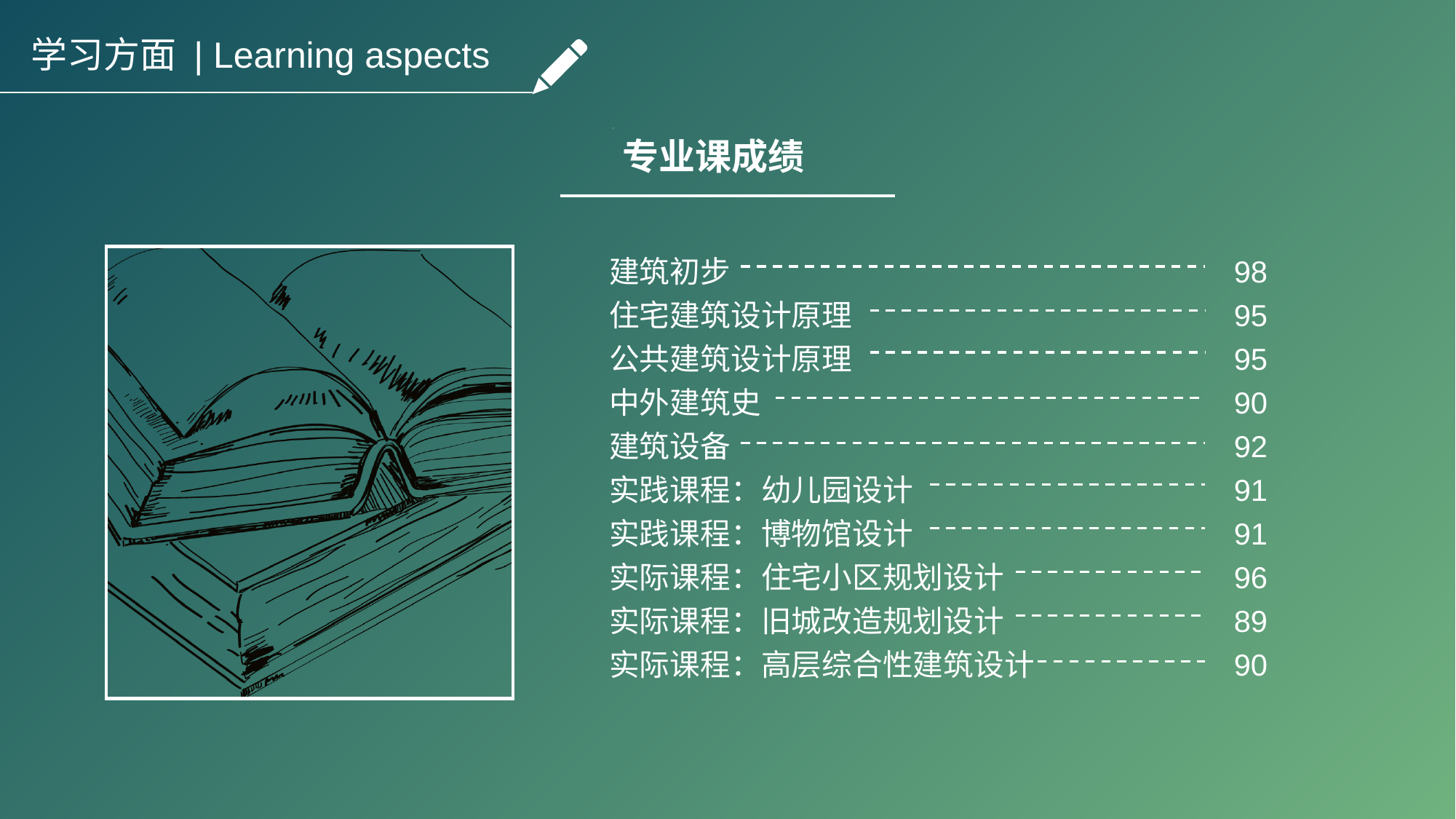

学习方面 | Learning aspects

专业课成绩
98
95
95
90
92
91
91
96
89
90
建筑初步
住宅建筑设计原理
公共建筑设计原理
中外建筑史
建筑设备
实践课程：幼儿园设计
实践课程：博物馆设计
实际课程：住宅小区规划设计
实际课程：旧城改造规划设计
实际课程：高层综合性建筑设计